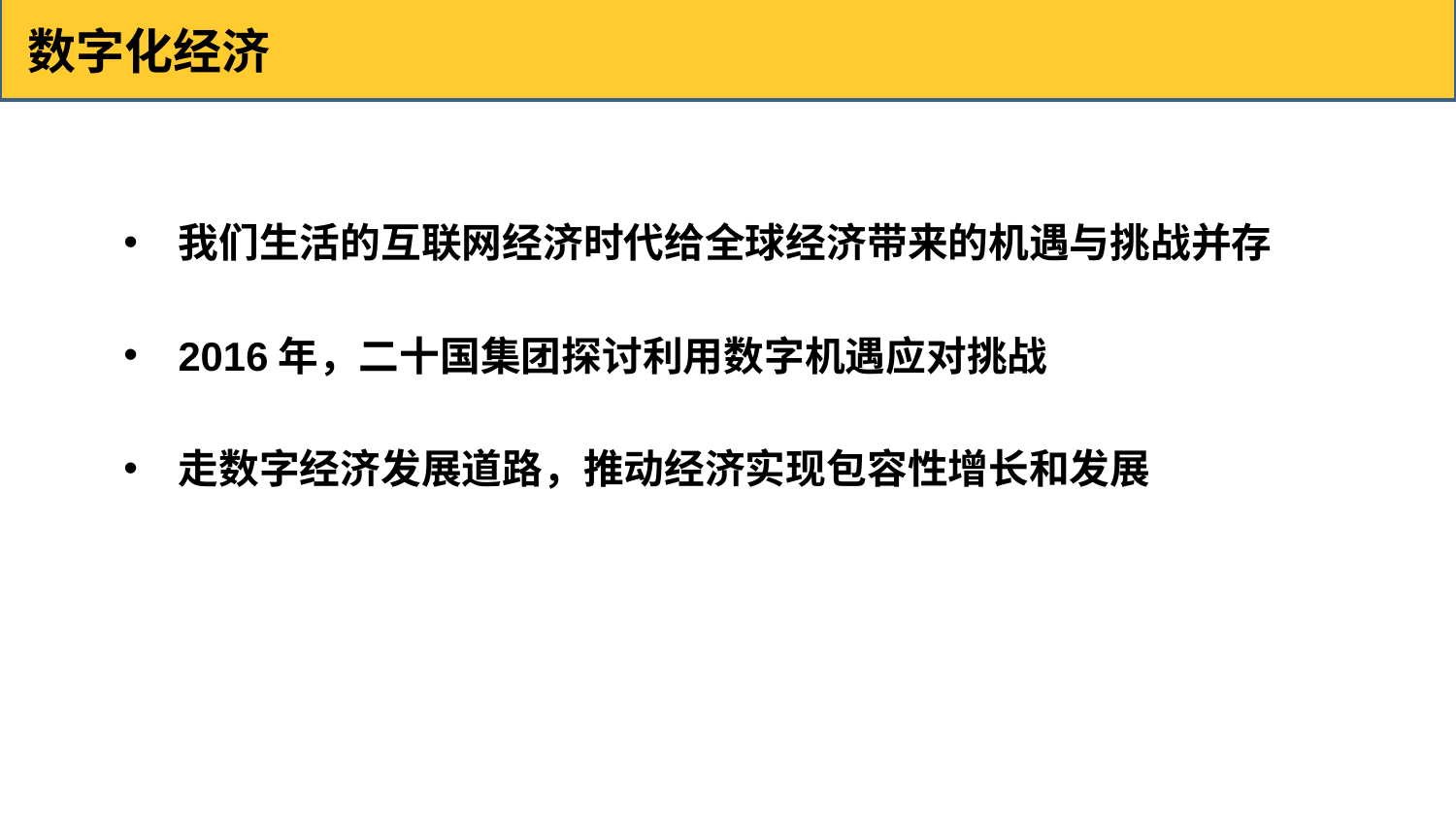

数字化经济

我们生活的互联网经济时代给全球经济带来的机遇与挑战并存

2016年，二十国集团探讨利用数字机遇应对挑战

走数字经济发展道路，推动经济实现包容性增长和发展

10